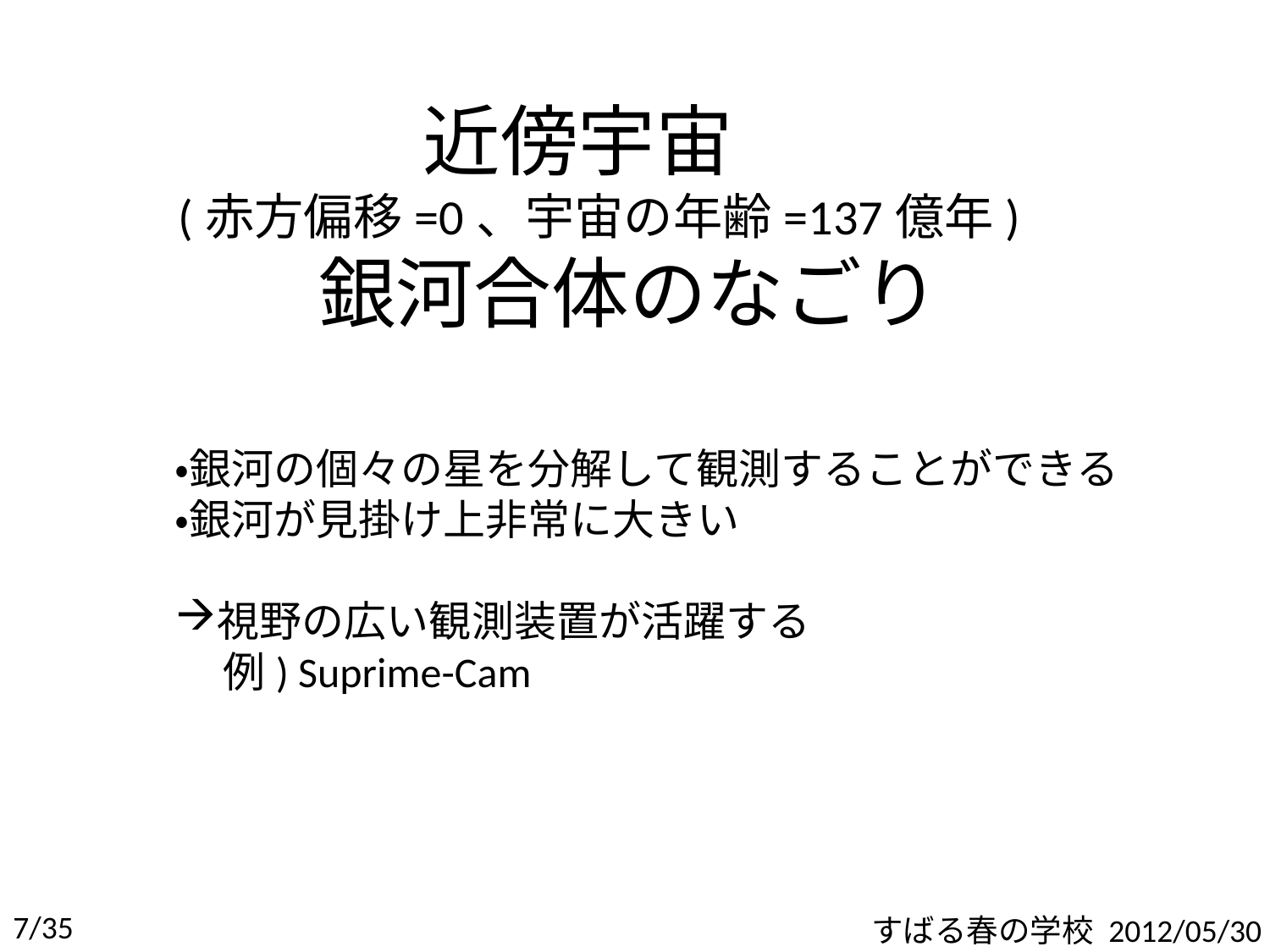

近傍宇宙
(赤方偏移=0、宇宙の年齢=137億年)
       銀河合体のなごり
・銀河の個々の星を分解して観測することができる
・銀河が見掛け上非常に大きい

視野の広い観測装置が活躍する
    例) Suprime-Cam
7/35
すばる春の学校 2012/05/30